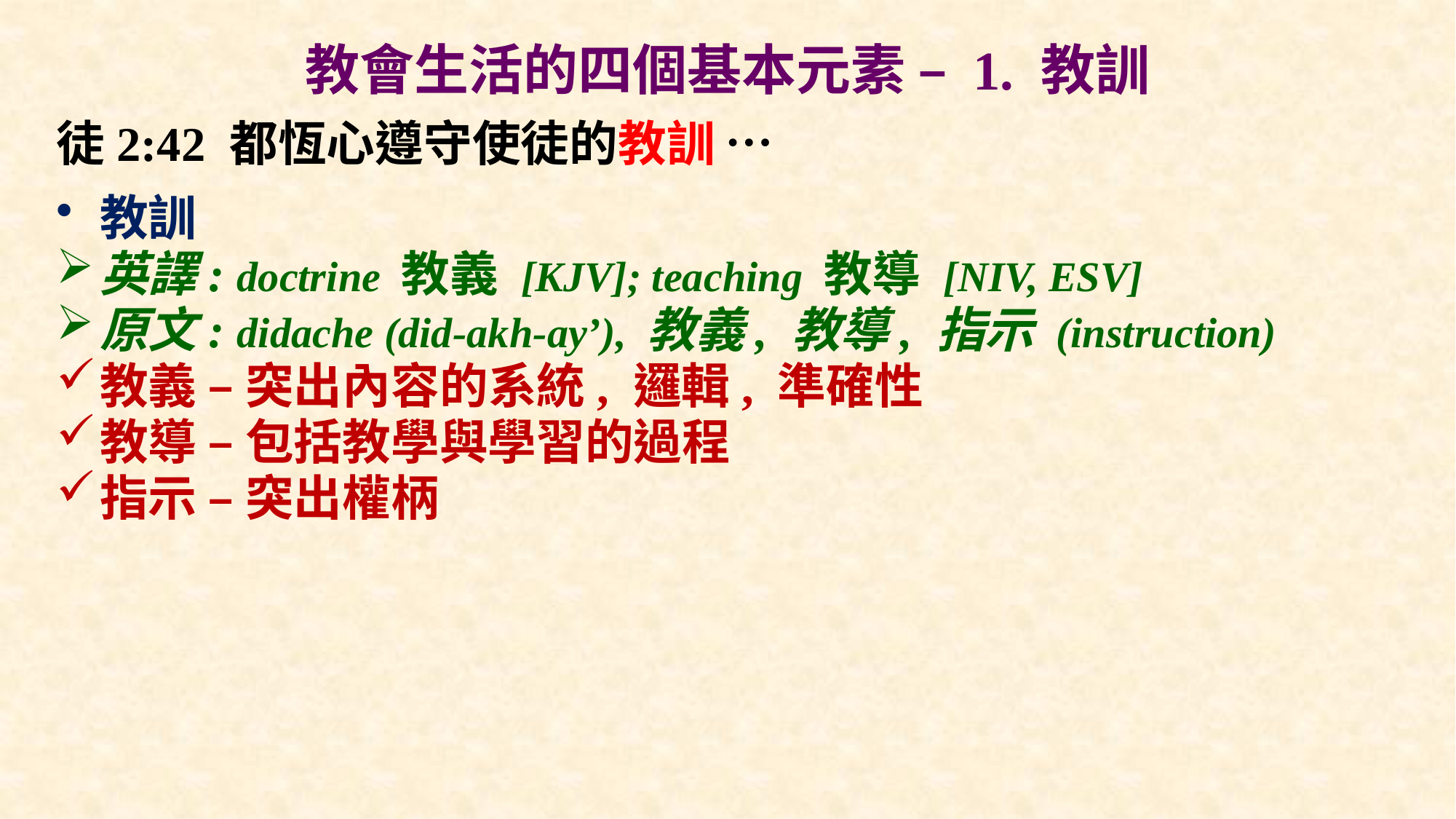

# 教會生活的四個基本元素 – 1. 教訓
徒2:42 都恆心遵守使徒的教訓 …
教訓
英譯: doctrine 教義 [KJV]; teaching 教導 [NIV, ESV]
原文: didache (did-akh-ay’), 教義, 教導, 指示 (instruction)
教義 – 突出內容的系統, 邏輯, 準確性
教導 – 包括教學與學習的過程
指示 – 突出權柄